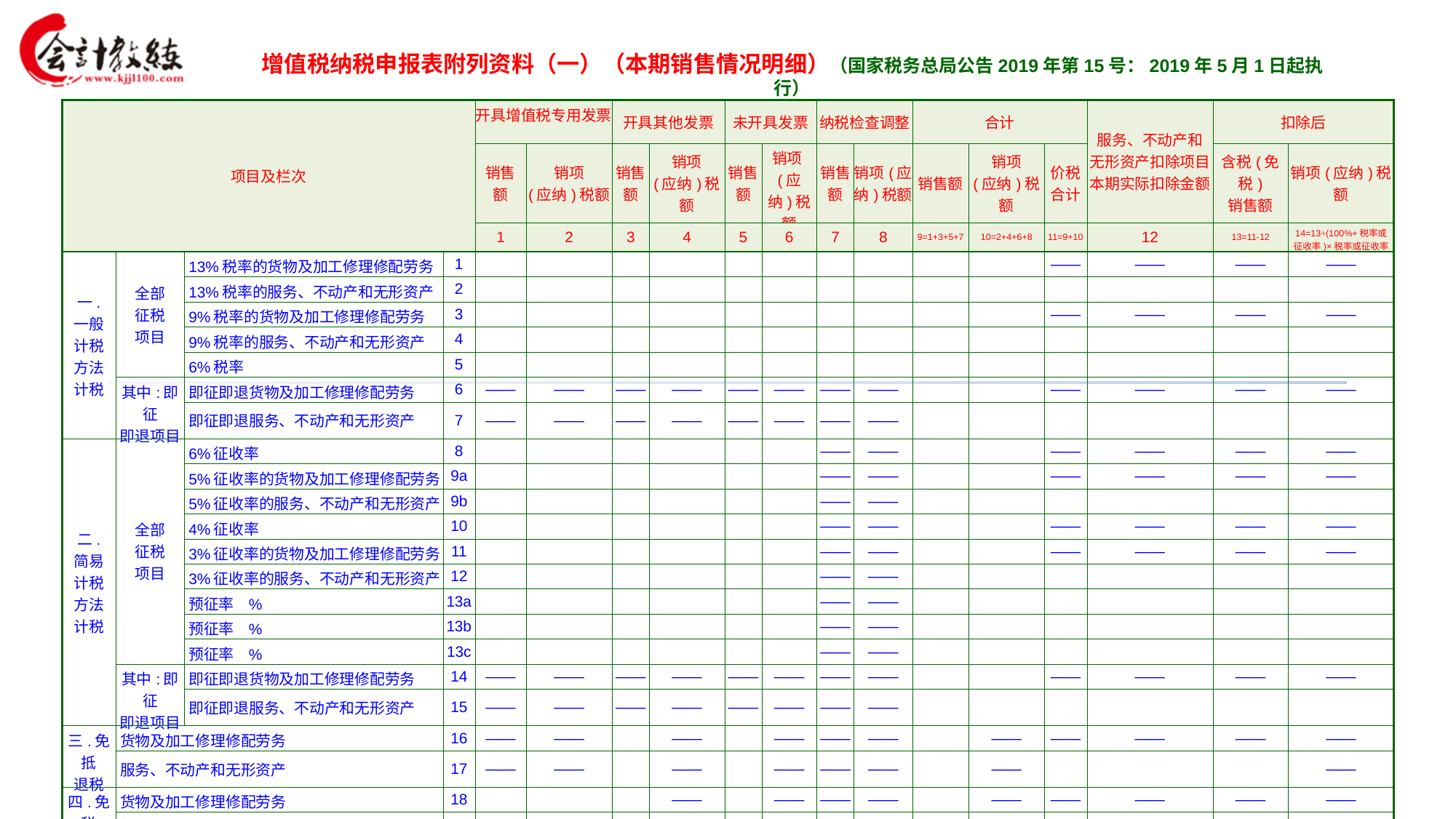

增值税纳税申报表附列资料（一）（本期销售情况明细）（国家税务总局公告2019年第15号：2019年5月1日起执行）
| 项目及栏次 |  |  |  | 开具增值税专用发票 |  | 开具其他发票 |  | 未开具发票 |  | 纳税检查调整 |  | 合计 |  |  | 服务、不动产和 无形资产扣除项目 本期实际扣除金额 | 扣除后 |  |
| --- | --- | --- | --- | --- | --- | --- | --- | --- | --- | --- | --- | --- | --- | --- | --- | --- | --- |
|  |  |  |  | 销售 额 | 销项 (应纳)税额 | 销售 额 | 销项 (应纳)税额 | 销售 额 | 销项(应 纳)税额 | 销售 额 | 销项(应 纳)税额 | 销售额 | 销项 (应纳)税额 | 价税 合计 |  | 含税(免税) 销售额 | 销项(应纳)税额 |
|  |  |  |  | 1 | 2 | 3 | 4 | 5 | 6 | 7 | 8 | 9=1+3+5+7 | 10=2+4+6+8 | 11=9+10 | 12 | 13=11-12 | 14=13÷(100%+税率或 征收率)×税率或征收率 |
| 一. 一般 计税 方法 计税 | 全部 征税 项目 | 13%税率的货物及加工修理修配劳务 | 1 |  |  |  |  |  |  |  |  |  |  | —— | —— | —— | —— |
|  |  | 13%税率的服务、不动产和无形资产 | 2 |  |  |  |  |  |  |  |  |  |  |  |  |  |  |
|  |  | 9%税率的货物及加工修理修配劳务 | 3 |  |  |  |  |  |  |  |  |  |  | —— | —— | —— | —— |
|  |  | 9%税率的服务、不动产和无形资产 | 4 |  |  |  |  |  |  |  |  |  |  |  |  |  |  |
|  |  | 6%税率 | 5 |  |  |  |  |  |  |  |  |  |  |  |  |  |  |
|  | 其中:即征 即退项目 | 即征即退货物及加工修理修配劳务 | 6 | —— | —— | —— | —— | —— | —— | —— | —— |  |  | —— | —— | —— | —— |
|  |  | 即征即退服务、不动产和无形资产 | 7 | —— | —— | —— | —— | —— | —— | —— | —— |  |  |  |  |  |  |
| 二. 简易 计税 方法 计税 | 全部 征税 项目 | 6%征收率 | 8 |  |  |  |  |  |  | —— | —— |  |  | —— | —— | —— | —— |
|  |  | 5%征收率的货物及加工修理修配劳务 | 9a |  |  |  |  |  |  | —— | —— |  |  | —— | —— | —— | —— |
|  |  | 5%征收率的服务、不动产和无形资产 | 9b |  |  |  |  |  |  | —— | —— |  |  |  |  |  |  |
|  |  | 4%征收率 | 10 |  |  |  |  |  |  | —— | —— |  |  | —— | —— | —— | —— |
|  |  | 3%征收率的货物及加工修理修配劳务 | 11 |  |  |  |  |  |  | —— | —— |  |  | —— | —— | —— | —— |
|  |  | 3%征收率的服务、不动产和无形资产 | 12 |  |  |  |  |  |  | —— | —— |  |  |  |  |  |  |
|  |  | 预征率 % | 13a |  |  |  |  |  |  | —— | —— |  |  |  |  |  |  |
|  |  | 预征率 % | 13b |  |  |  |  |  |  | —— | —— |  |  |  |  |  |  |
|  |  | 预征率 % | 13c |  |  |  |  |  |  | —— | —— |  |  |  |  |  |  |
|  | 其中:即征 即退项目 | 即征即退货物及加工修理修配劳务 | 14 | —— | —— | —— | —— | —— | —— | —— | —— |  |  | —— | —— | —— | —— |
|  |  | 即征即退服务、不动产和无形资产 | 15 | —— | —— | —— | —— | —— | —— | —— | —— |  |  |  |  |  |  |
| 三.免抵 退税 | 货物及加工修理修配劳务 |  | 16 | —— | —— |  | —— |  | —— | —— | —— |  | —— | —— | —— | —— | —— |
|  | 服务、不动产和无形资产 |  | 17 | —— | —— |  | —— |  | —— | —— | —— |  | —— |  |  |  | —— |
| 四.免税 | 货物及加工修理修配劳务 |  | 18 |  |  |  | —— |  | —— | —— | —— |  | —— | —— | —— | —— | —— |
|  | 服务、不动产和无形资产 |  | 19 | —— | —— |  | —— |  | —— | —— | —— |  | —— |  |  |  | —— |